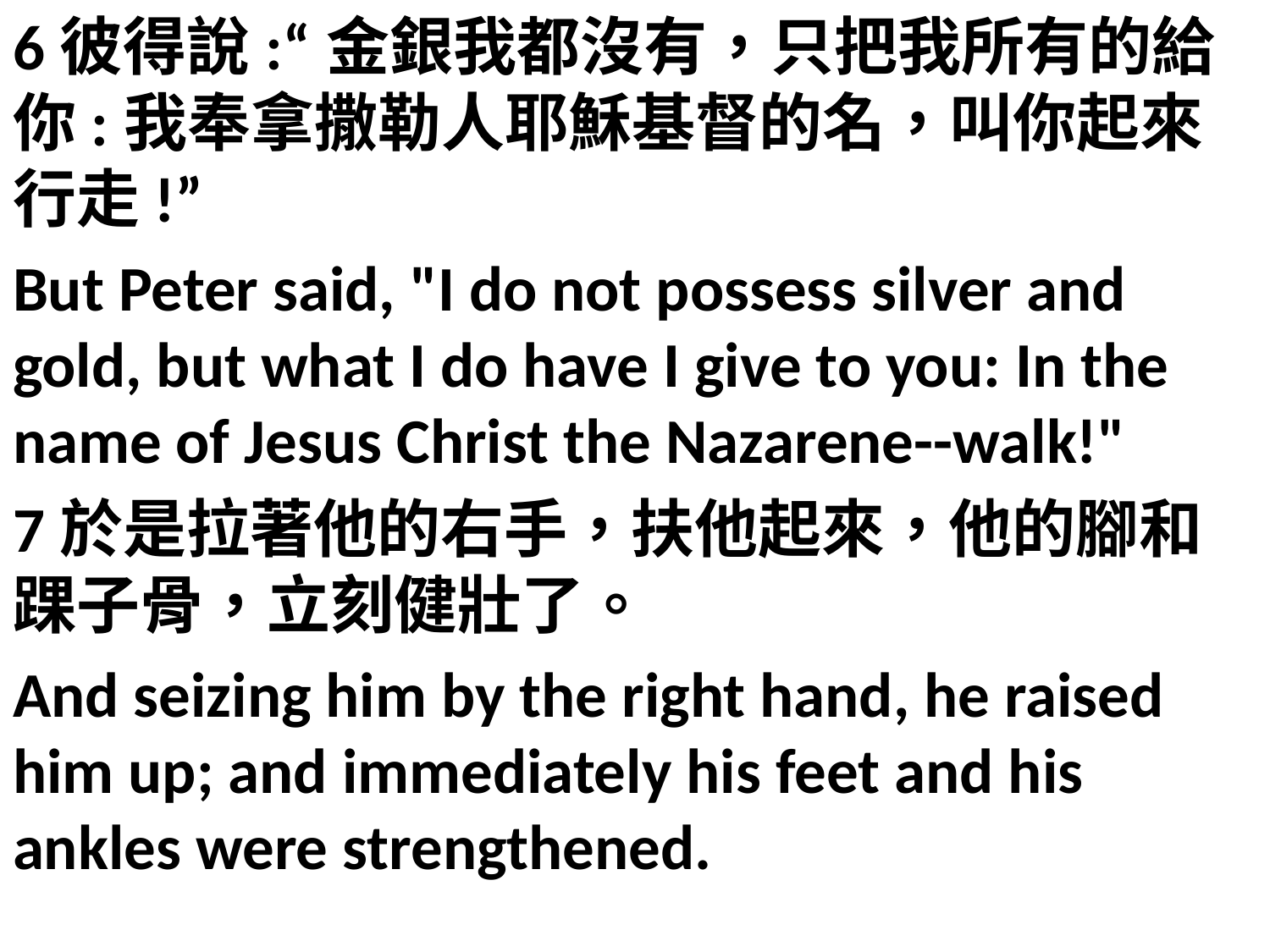

6彼得說:“金銀我都沒有，只把我所有的給你:我奉拿撒勒人耶穌基督的名，叫你起來行走!”
But Peter said, "I do not possess silver and gold, but what I do have I give to you: In the name of Jesus Christ the Nazarene--walk!"
7於是拉著他的右手，扶他起來，他的腳和踝子骨，立刻健壯了。
And seizing him by the right hand, he raised him up; and immediately his feet and his ankles were strengthened.